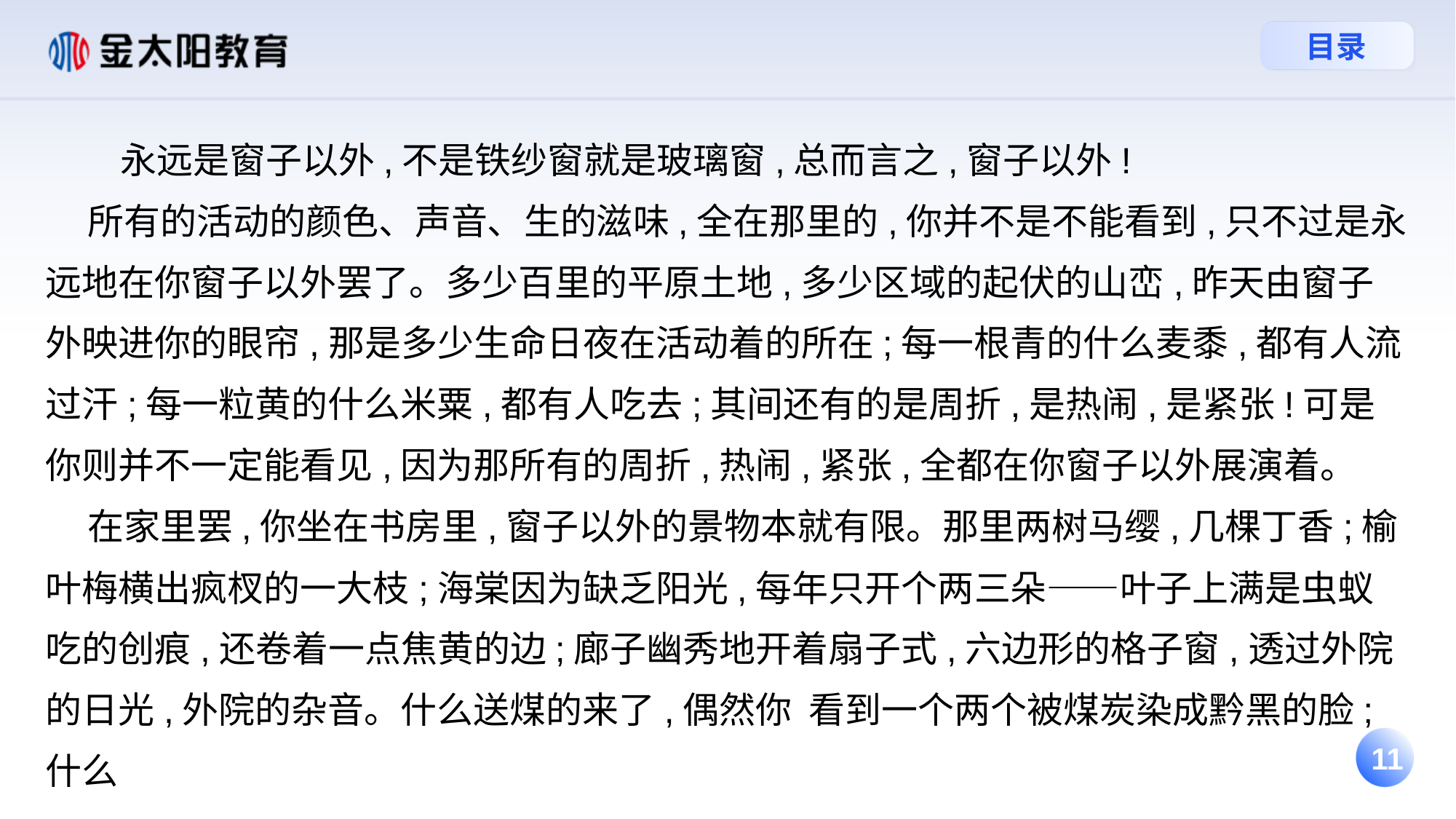

永远是窗子以外,不是铁纱窗就是玻璃窗,总而言之,窗子以外!
    所有的活动的颜色、声音、生的滋味,全在那里的,你并不是不能看到,只不过是永远地在你窗子以外罢了。多少百里的平原土地,多少区域的起伏的山峦,昨天由窗子外映进你的眼帘,那是多少生命日夜在活动着的所在;每一根青的什么麦黍,都有人流过汗;每一粒黄的什么米粟,都有人吃去;其间还有的是周折,是热闹,是紧张!可是你则并不一定能看见,因为那所有的周折,热闹,紧张,全都在你窗子以外展演着。
    在家里罢,你坐在书房里,窗子以外的景物本就有限。那里两树马缨,几棵丁香;榆叶梅横出疯杈的一大枝;海棠因为缺乏阳光,每年只开个两三朵——叶子上满是虫蚁吃的创痕,还卷着一点焦黄的边;廊子幽秀地开着扇子式,六边形的格子窗,透过外院的日光,外院的杂音。什么送煤的来了,偶然你  看到一个两个被煤炭染成黔黑的脸;什么